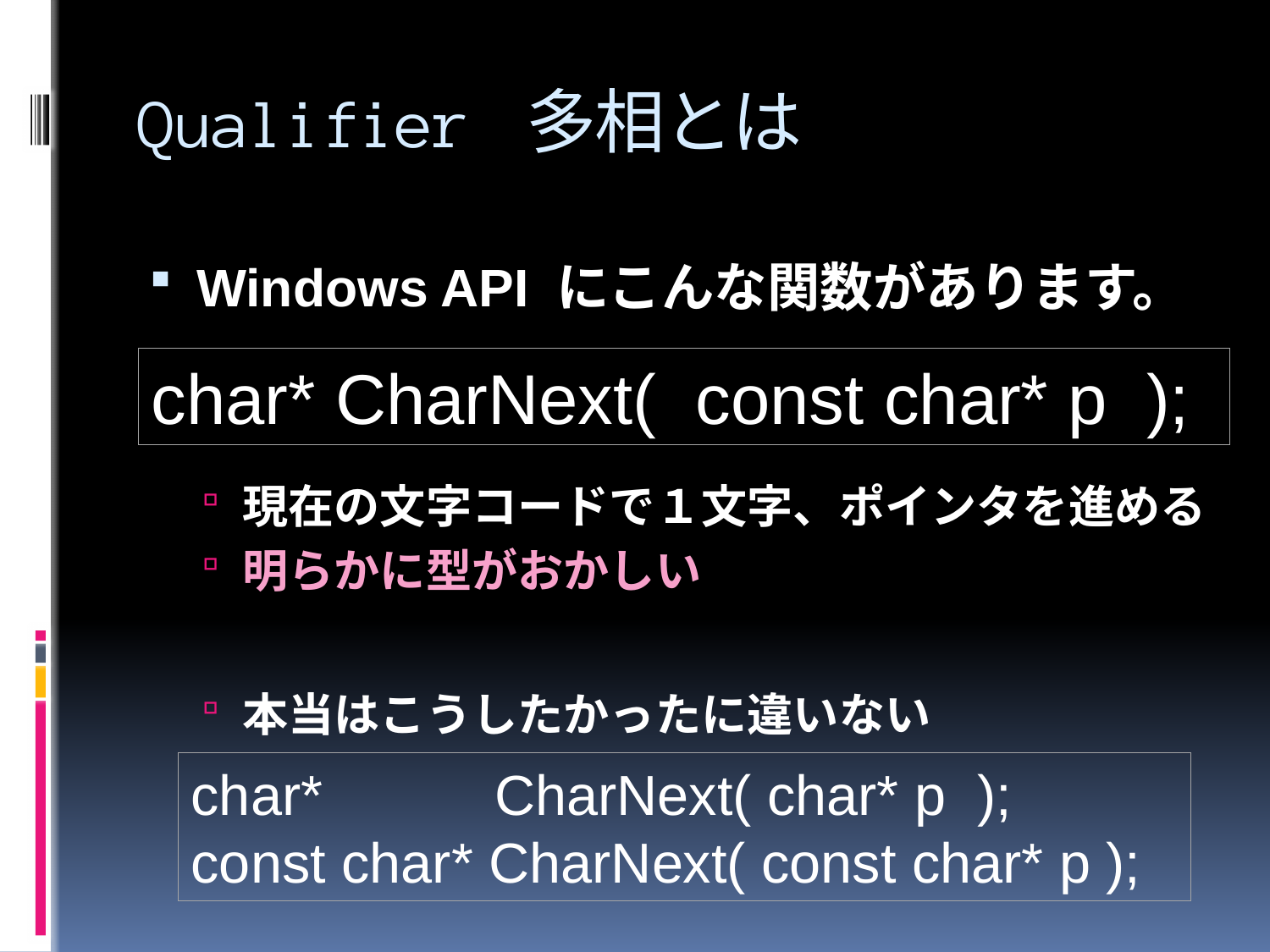

# Qualifier 多相とは
Windows API にこんな関数があります。

現在の文字コードで１文字、ポインタを進める
明らかに型がおかしい

本当はこうしたかったに違いない
char* CharNext(  const char* p  );
char*           CharNext( char* p  );
const char* CharNext( const char* p );